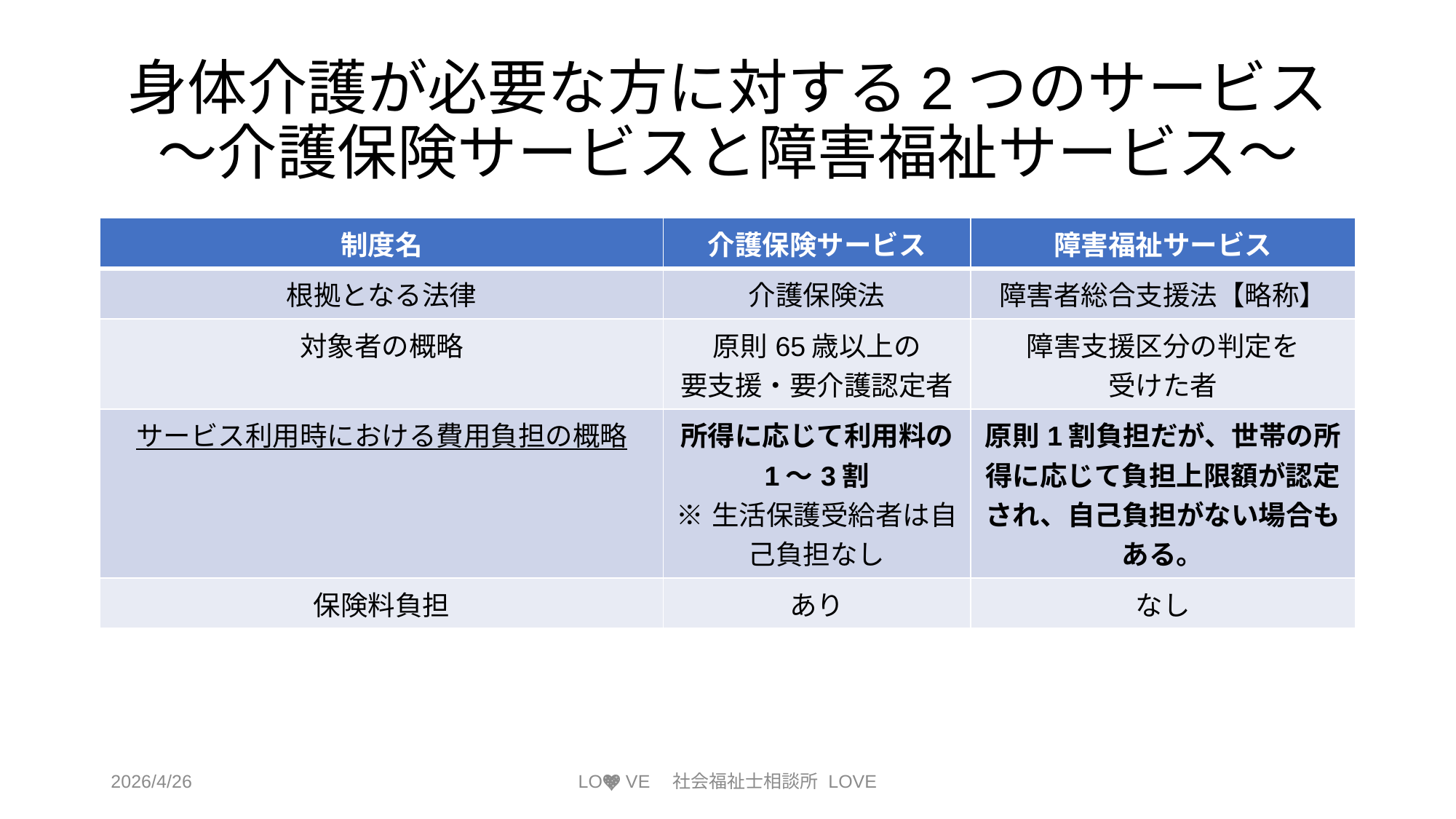

# 身体介護が必要な方に対する2つのサービス ～介護保険サービスと障害福祉サービス～
| 制度名 | 介護保険サービス | 障害福祉サービス |
| --- | --- | --- |
| 根拠となる法律 | 介護保険法 | 障害者総合支援法【略称】 |
| 対象者の概略 | 原則65歳以上の 要支援・要介護認定者 | 障害支援区分の判定を 受けた者 |
| サービス利用時における費用負担の概略 | 所得に応じて利用料の 1～3割 ※生活保護受給者は自己負担なし | 原則1割負担だが、世帯の所得に応じて負担上限額が認定され、自己負担がない場合もある。 |
| 保険料負担 | あり | なし |
2026/4/26
LO💖 VE　社会福祉士相談所 LOVE